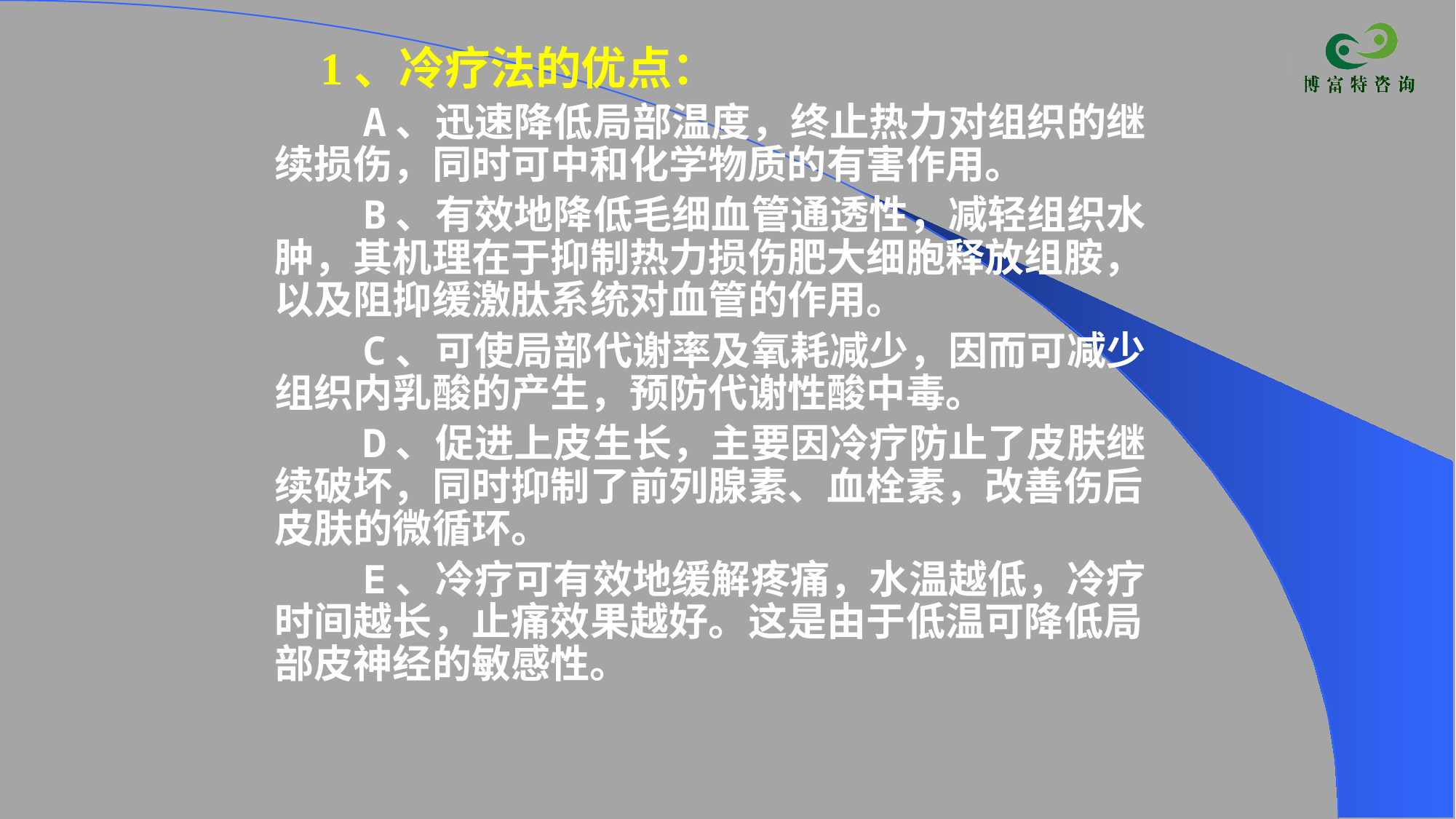

1、冷疗法的优点：
　　A、迅速降低局部温度，终止热力对组织的继续损伤，同时可中和化学物质的有害作用。
　　B、有效地降低毛细血管通透性，减轻组织水肿，其机理在于抑制热力损伤肥大细胞释放组胺，以及阻抑缓激肽系统对血管的作用。
　　C、可使局部代谢率及氧耗减少，因而可减少组织内乳酸的产生，预防代谢性酸中毒。
　　D、促进上皮生长，主要因冷疗防止了皮肤继续破坏，同时抑制了前列腺素、血栓素，改善伤后皮肤的微循环。
　　E、冷疗可有效地缓解疼痛，水温越低，冷疗时间越长，止痛效果越好。这是由于低温可降低局部皮神经的敏感性。